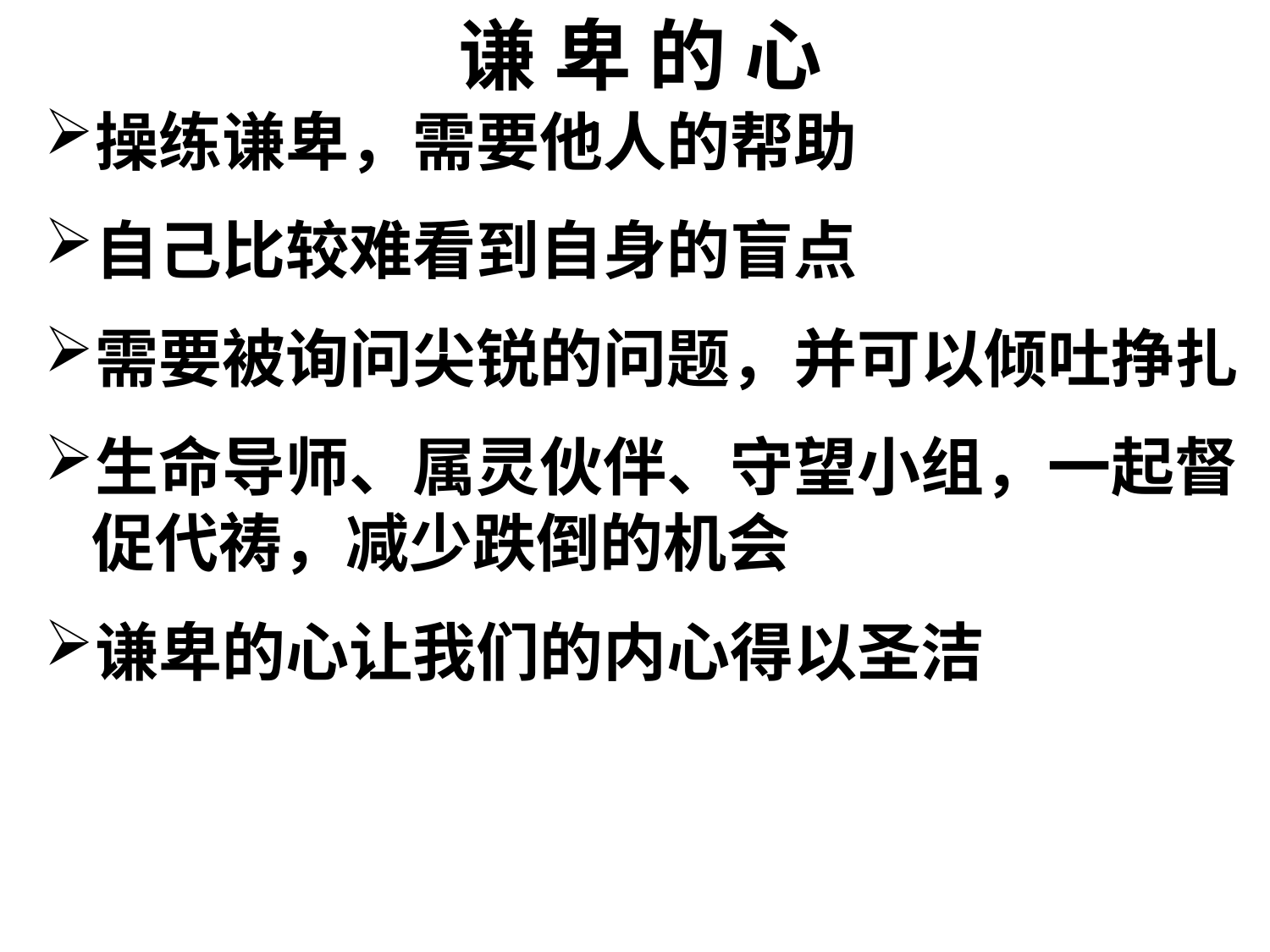

# 谦 卑 的 心
操练谦卑，需要他人的帮助

自己比较难看到自身的盲点

需要被询问尖锐的问题，并可以倾吐挣扎

生命导师、属灵伙伴、守望小组，一起督促代祷，减少跌倒的机会

谦卑的心让我们的内心得以圣洁